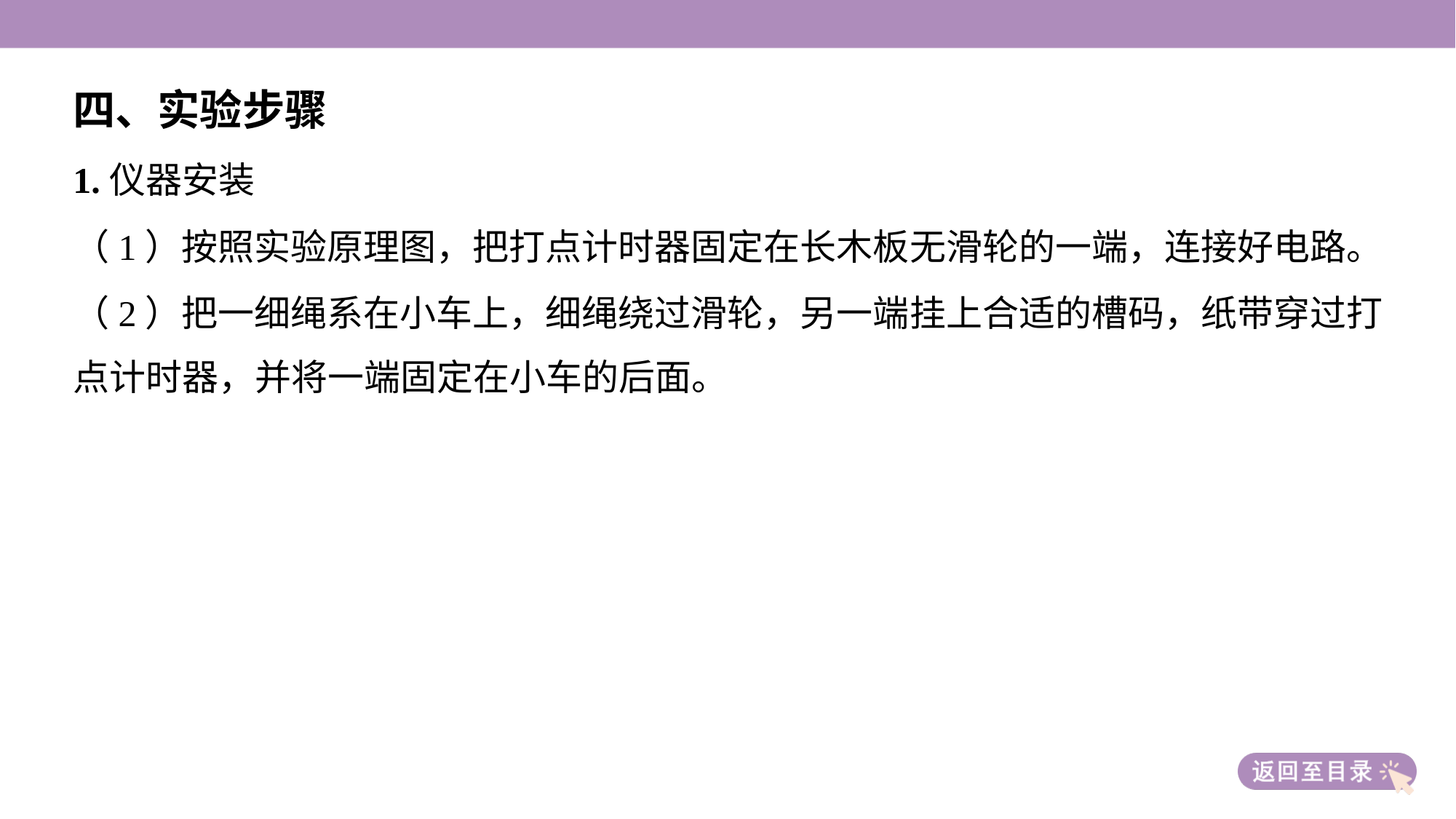

四、实验步骤
1.仪器安装
（1）按照实验原理图，把打点计时器固定在长木板无滑轮的一端，连接好电路。
（2）把一细绳系在小车上，细绳绕过滑轮，另一端挂上合适的槽码，纸带穿过打
点计时器，并将一端固定在小车的后面。